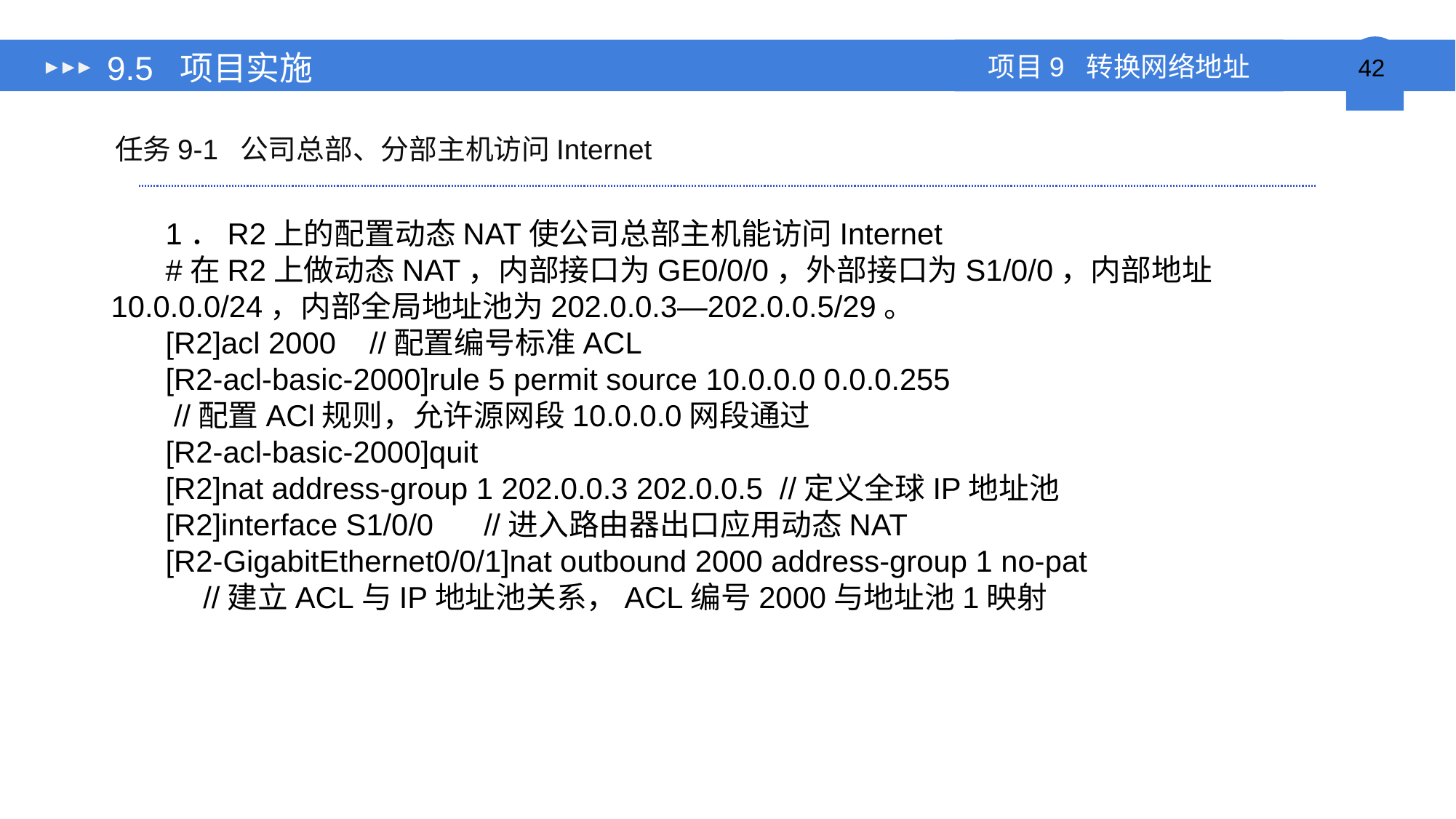

# 9.5  项目实施
任务9-1  公司总部、分部主机访问Internet

1．R2上的配置动态NAT使公司总部主机能访问Internet
#在R2上做动态NAT，内部接口为GE0/0/0，外部接口为S1/0/0，内部地址10.0.0.0/24，内部全局地址池为202.0.0.3—202.0.0.5/29。
[R2]acl 2000    //配置编号标准ACL
[R2-acl-basic-2000]rule 5 permit source 10.0.0.0 0.0.0.255
 //配置ACl规则，允许源网段10.0.0.0网段通过
[R2-acl-basic-2000]quit
[R2]nat address-group 1 202.0.0.3 202.0.0.5  //定义全球IP地址池
[R2]interface S1/0/0      //进入路由器出口应用动态NAT
[R2-GigabitEthernet0/0/1]nat outbound 2000 address-group 1 no-pat
　//建立ACL与IP地址池关系，ACL编号2000与地址池1映射